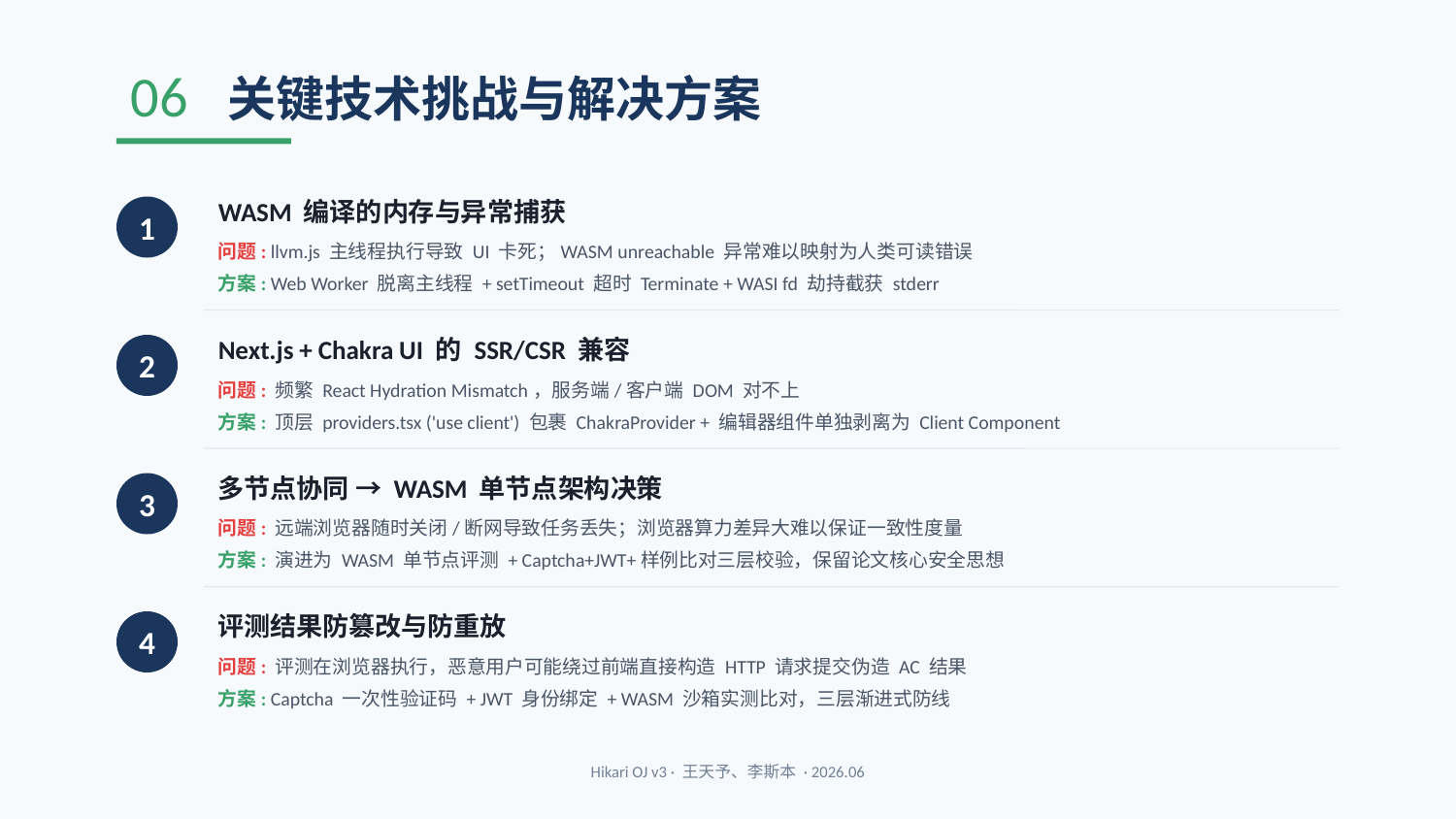

06  关键技术挑战与解决方案

WASM 编译的内存与异常捕获

1
问题: llvm.js 主线程执行导致 UI 卡死；WASM unreachable 异常难以映射为人类可读错误
方案: Web Worker 脱离主线程 + setTimeout 超时 Terminate + WASI fd 劫持截获 stderr

Next.js + Chakra UI 的 SSR/CSR 兼容

2
问题: 频繁 React Hydration Mismatch，服务端/客户端 DOM 对不上
方案: 顶层 providers.tsx ('use client') 包裹 ChakraProvider + 编辑器组件单独剥离为 Client Component

多节点协同 → WASM 单节点架构决策

3
问题: 远端浏览器随时关闭/断网导致任务丢失；浏览器算力差异大难以保证一致性度量
方案: 演进为 WASM 单节点评测 + Captcha+JWT+样例比对三层校验，保留论文核心安全思想

评测结果防篡改与防重放

4
问题: 评测在浏览器执行，恶意用户可能绕过前端直接构造 HTTP 请求提交伪造 AC 结果
方案: Captcha 一次性验证码 + JWT 身份绑定 + WASM 沙箱实测比对，三层渐进式防线
Hikari OJ v3 · 王天予、李斯本 · 2026.06